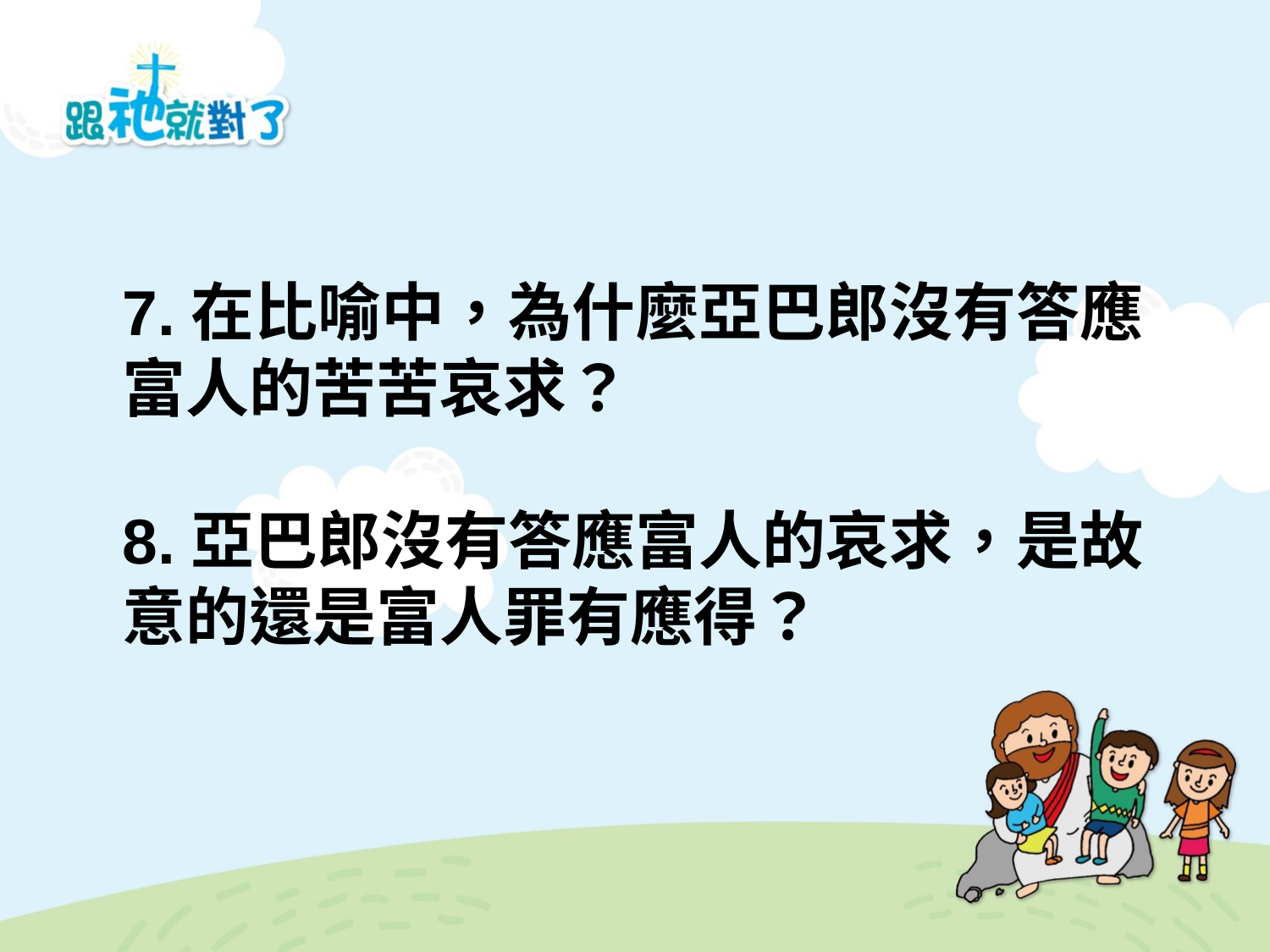

7.在比喻中，為什麼亞巴郎沒有答應富人的苦苦哀求？

8.亞巴郎沒有答應富人的哀求，是故意的還是富人罪有應得？